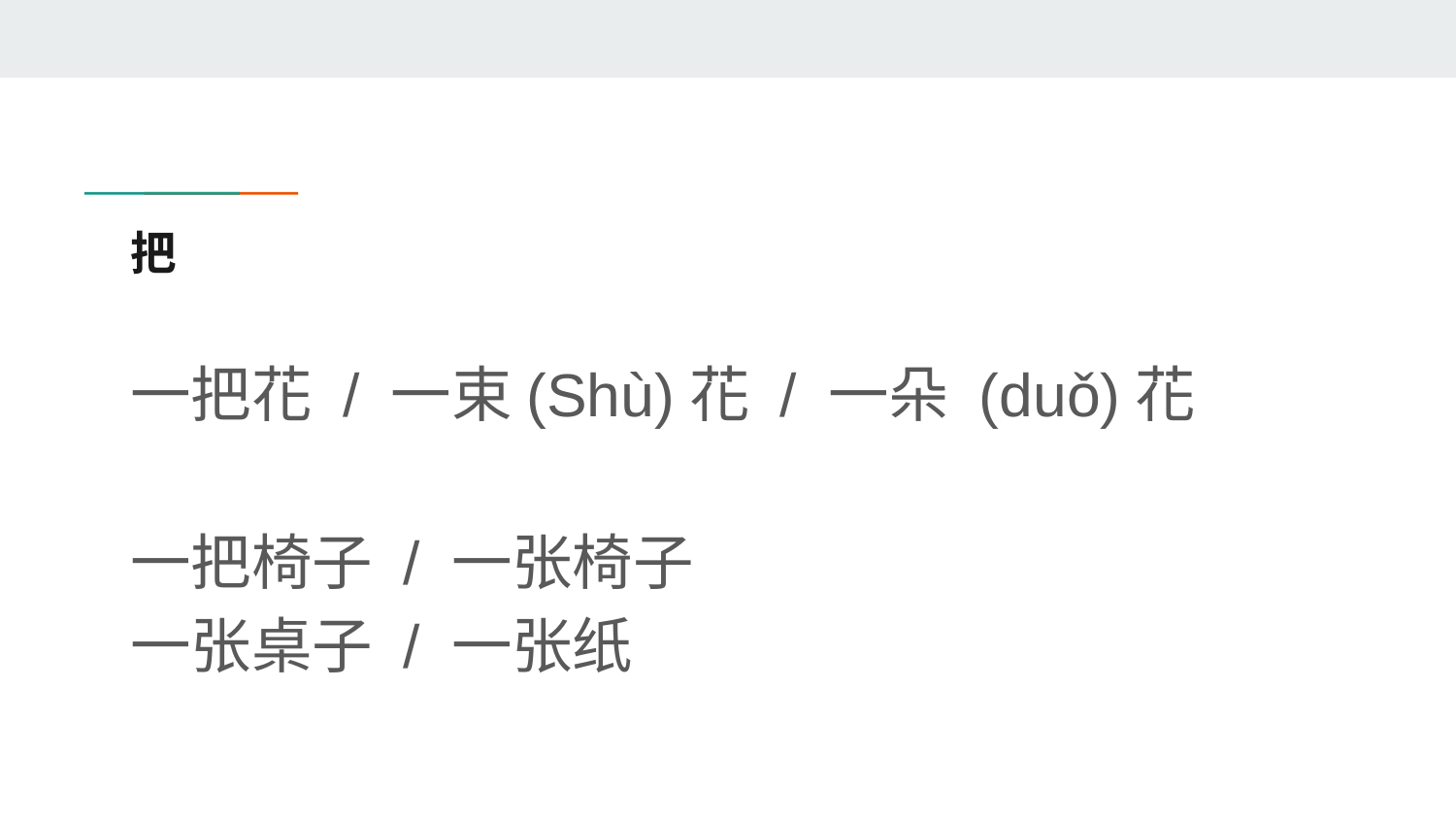

# 把
一把花 / 一束(Shù)花 / 一朵 (duǒ)花

一把椅子 / 一张椅子
一张桌子 / 一张纸